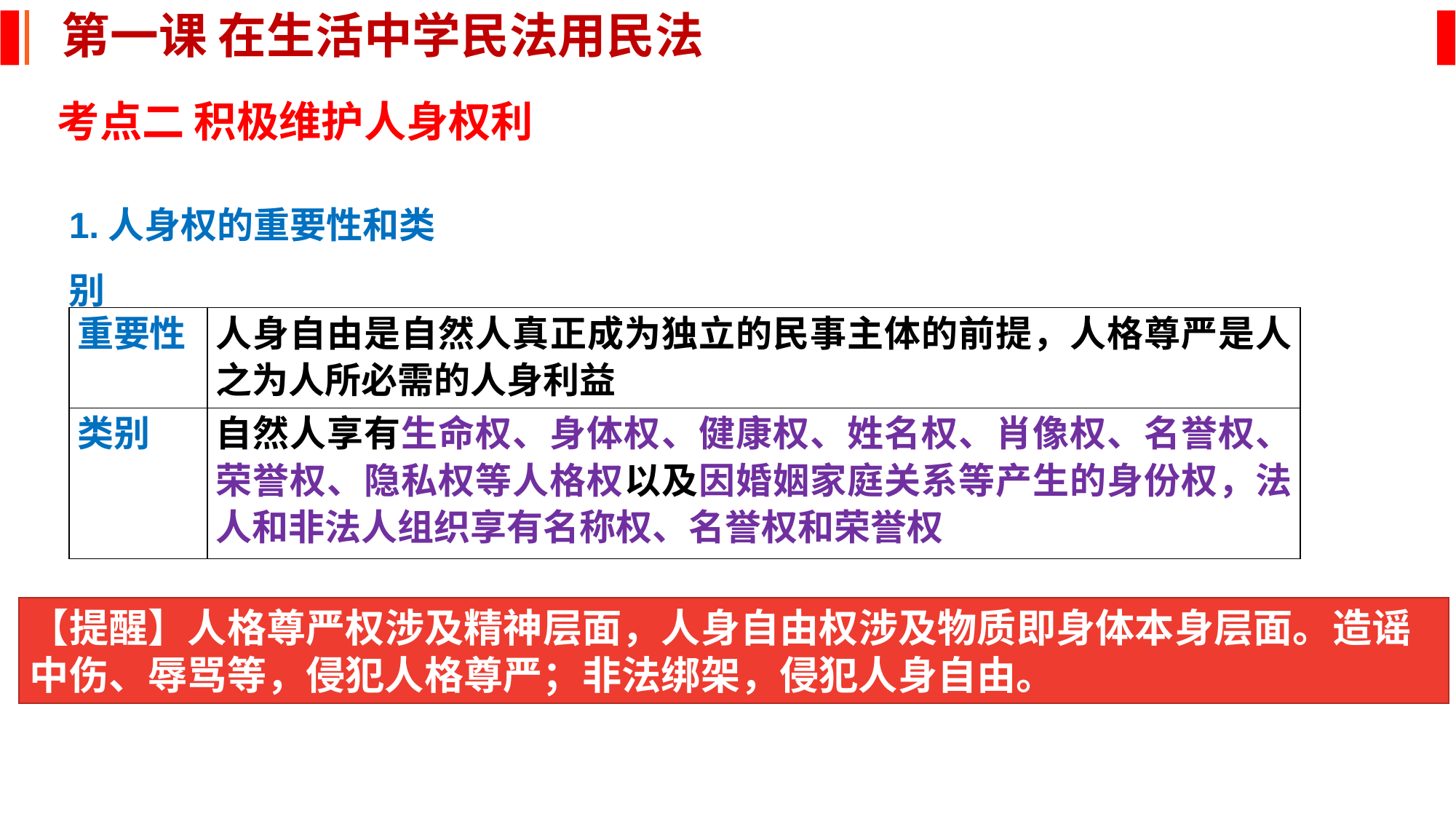

第一课 在生活中学民法用民法

考点二 积极维护人身权利
1.人身权的重要性和类别
| 重要性 | 人身自由是自然人真正成为独立的民事主体的前提，人格尊严是人之为人所必需的人身利益 |
| --- | --- |
| 类别 | 自然人享有生命权、身体权、健康权、姓名权、肖像权、名誉权、荣誉权、隐私权等人格权以及因婚姻家庭关系等产生的身份权，法人和非法人组织享有名称权、名誉权和荣誉权 |
【提醒】人格尊严权涉及精神层面，人身自由权涉及物质即身体本身层面。造谣中伤、辱骂等，侵犯人格尊严；非法绑架，侵犯人身自由。